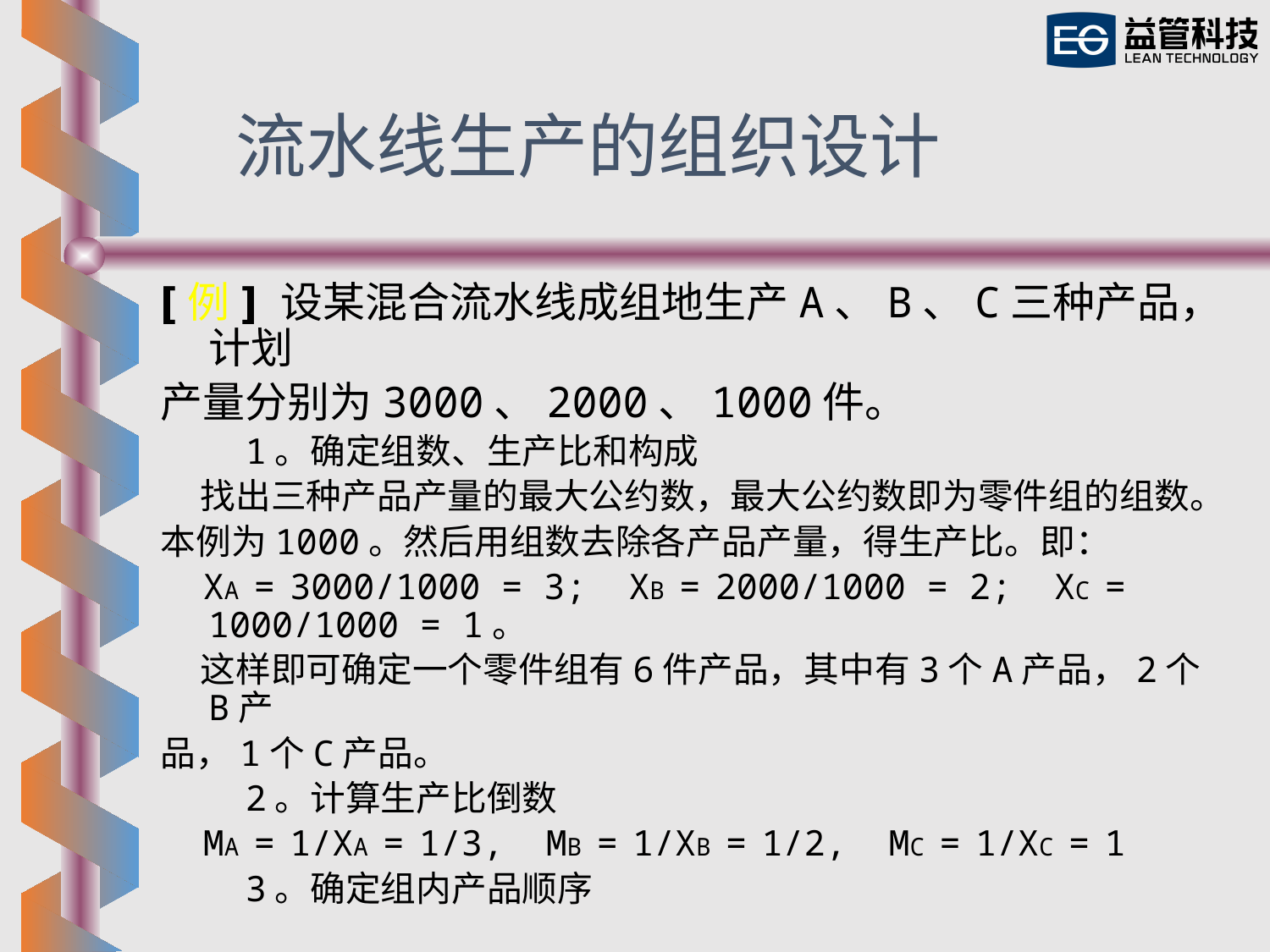

流水线生产的组织设计
[例] 设某混合流水线成组地生产A、B、C三种产品，计划
产量分别为3000、2000、1000件。
    1。确定组数、生产比和构成
    找出三种产品产量的最大公约数，最大公约数即为零件组的组数。
本例为1000。然后用组数去除各产品产量，得生产比。即：
  XA = 3000/1000 = 3;  XB = 2000/1000 = 2;  XC = 1000/1000 = 1。
    这样即可确定一个零件组有6件产品，其中有3个A产品，2个B产
品，1个C产品。
    2。计算生产比倒数
  MA = 1/XA = 1/3,  MB = 1/XB = 1/2,  MC = 1/XC = 1
    3。确定组内产品顺序
20